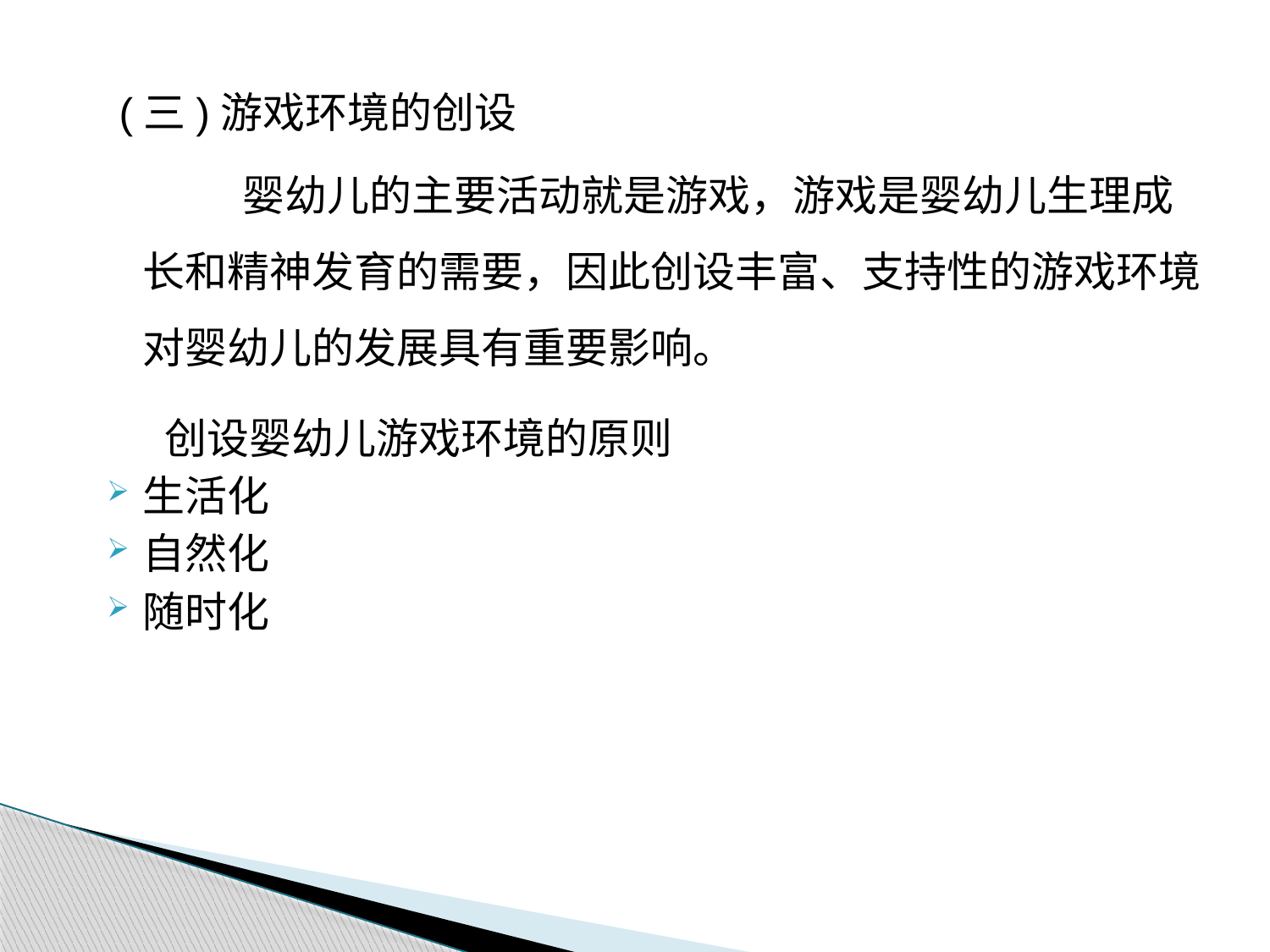

(三)游戏环境的创设
婴幼儿的主要活动就是游戏，游戏是婴幼儿生理成长和精神发育的需要，因此创设丰富、支持性的游戏环境对婴幼儿的发展具有重要影响。

     创设婴幼儿游戏环境的原则
生活化
自然化
随时化